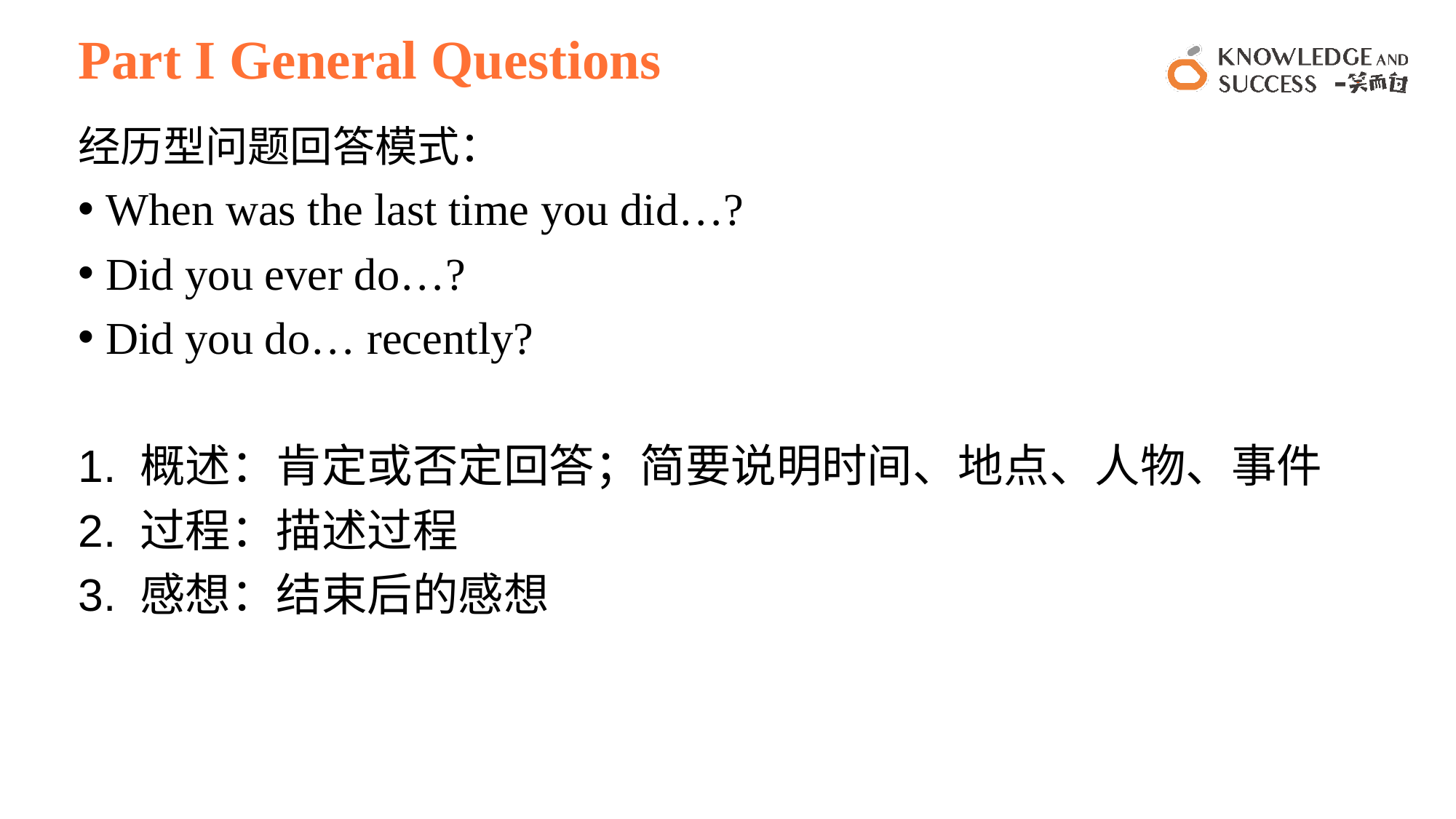

# Part I General Questions
经历型问题回答模式：
When was the last time you did…?
Did you ever do…?
Did you do… recently?

概述：肯定或否定回答；简要说明时间、地点、人物、事件
过程：描述过程
感想：结束后的感想